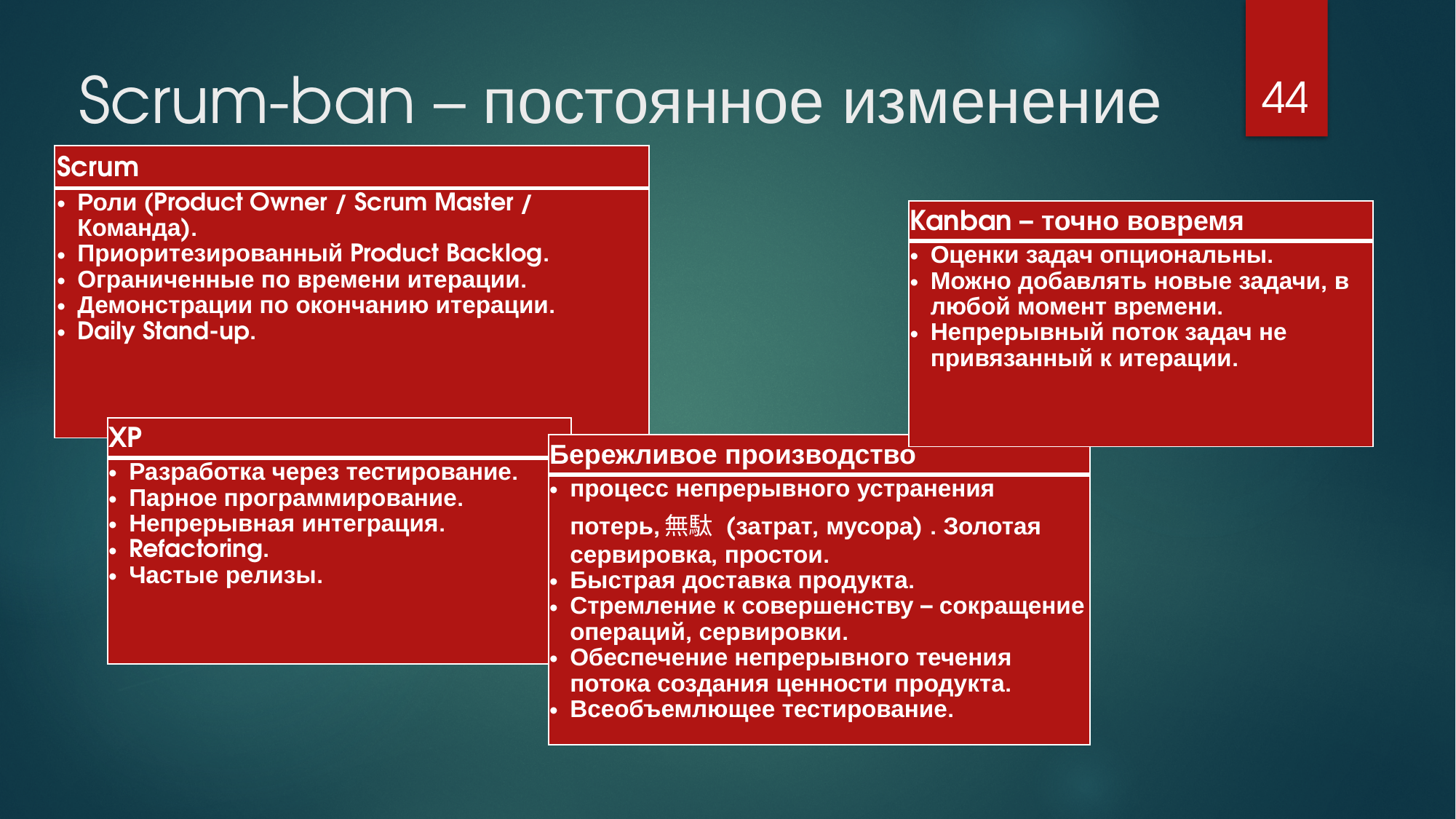

44
# Scrum-ban – постоянное изменение улучшение
| Scrum |
| --- |
| Роли (Product Owner / Scrum Master / Команда). Приоритезированный Product Backlog. Ограниченные по времени итерации. Демонстрации по окончанию итерации. Daily Stand-up. |
| Kanban – точно вовремя |
| --- |
| Оценки задач опциональны. Можно добавлять новые задачи, в любой момент времени. Непрерывный поток задач не привязанный к итерации. |
| XP |
| --- |
| Разработка через тестирование. Парное программирование. Непрерывная интеграция. Refactoring. Частые релизы. |
| Бережливое производство |
| --- |
| процесс непрерывного устранения потерь,無駄 (затрат, мусора) . Золотая сервировка, простои. Быстрая доставка продукта. Стремление к совершенству – сокращение операций, сервировки. Обеспечение непрерывного течения потока создания ценности продукта. Всеобъемлющее тестирование. |